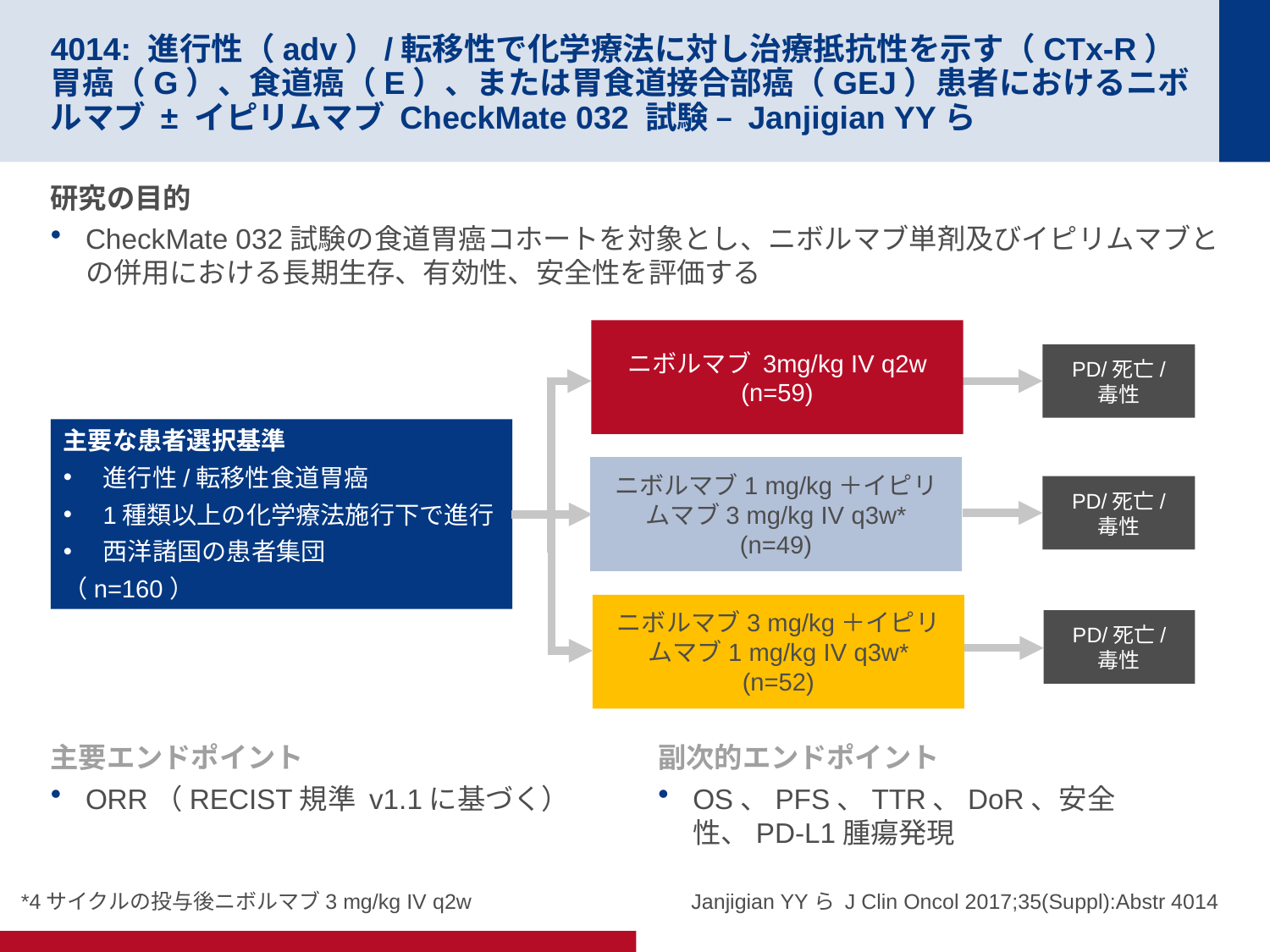

# 4014: 進行性（adv）/転移性で化学療法に対し治療抵抗性を示す（CTx-R）胃癌（G）、食道癌（E）、または胃食道接合部癌（GEJ）患者におけるニボルマブ ± イピリムマブ CheckMate 032 試験 – Janjigian YYら
研究の目的
CheckMate 032試験の食道胃癌コホートを対象とし、ニボルマブ単剤及びイピリムマブとの併用における長期生存、有効性、安全性を評価する
ニボルマブ 3mg/kg IV q2w
(n=59)
PD/死亡/
毒性
主要な患者選択基準
進行性/転移性食道胃癌
1種類以上の化学療法施行下で進行
西洋諸国の患者集団
（n=160）
ニボルマブ1 mg/kg＋イピリムマブ3 mg/kg IV q3w*
(n=49)
PD/死亡/
毒性
ニボルマブ3 mg/kg＋イピリムマブ1 mg/kg IV q3w*
(n=52)
PD/死亡/
毒性
主要エンドポイント
ORR（RECIST規準 v1.1に基づく）

副次的エンドポイント
OS、PFS、TTR、DoR、安全性、PD-L1腫瘍発現
*4サイクルの投与後ニボルマブ3 mg/kg IV q2w
Janjigian YYら J Clin Oncol 2017;35(Suppl):Abstr 4014